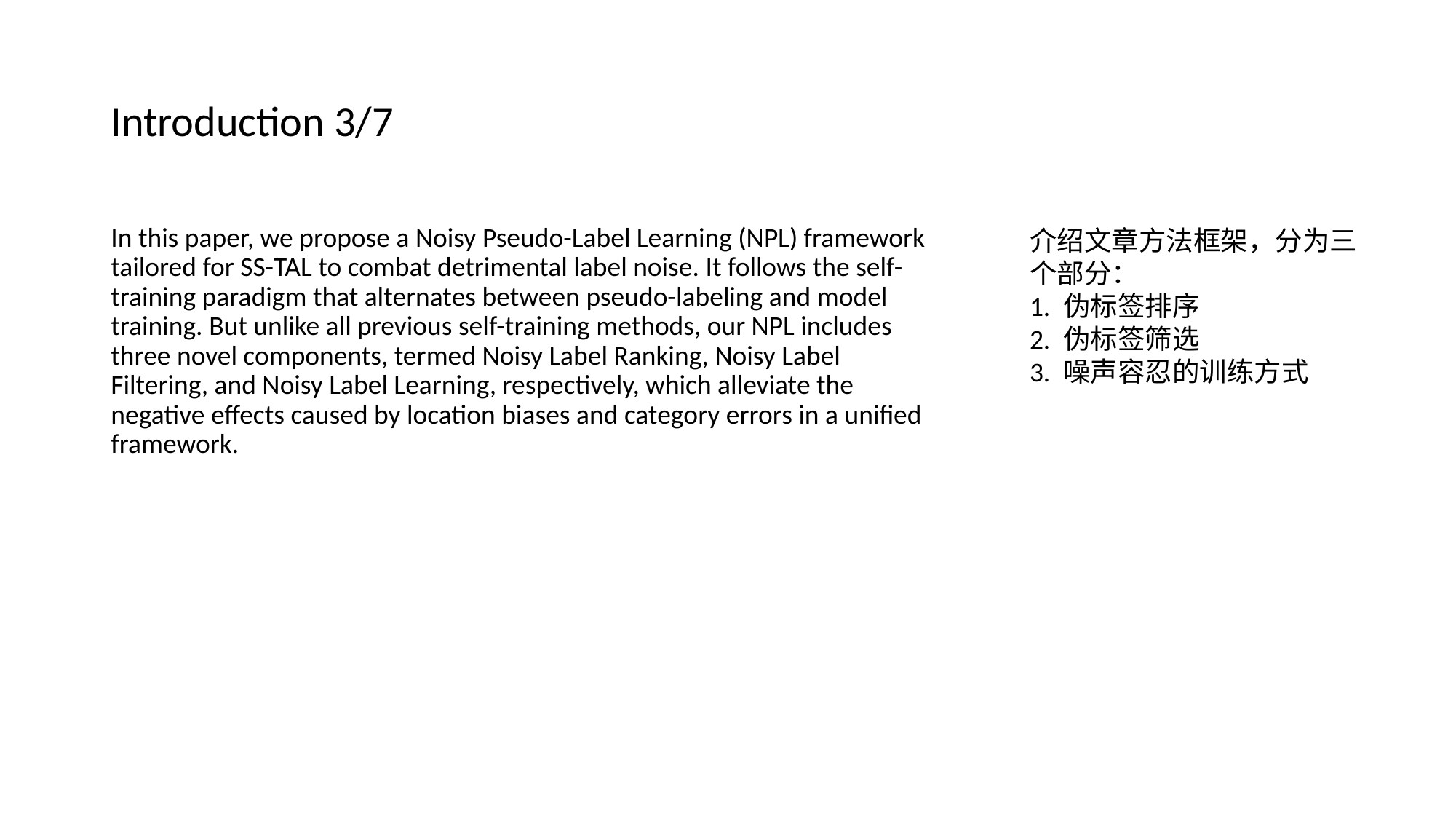

# Introduction 3/7
In this paper, we propose a Noisy Pseudo-Label Learning (NPL) framework tailored for SS-TAL to combat detrimental label noise. It follows the self-training paradigm that alternates between pseudo-labeling and model training. But unlike all previous self-training methods, our NPL includes three novel components, termed Noisy Label Ranking, Noisy Label Filtering, and Noisy Label Learning, respectively, which alleviate the negative effects caused by location biases and category errors in a unified framework.
介绍文章方法框架，分为三个部分：
1. 伪标签排序
2. 伪标签筛选
3. 噪声容忍的训练方式